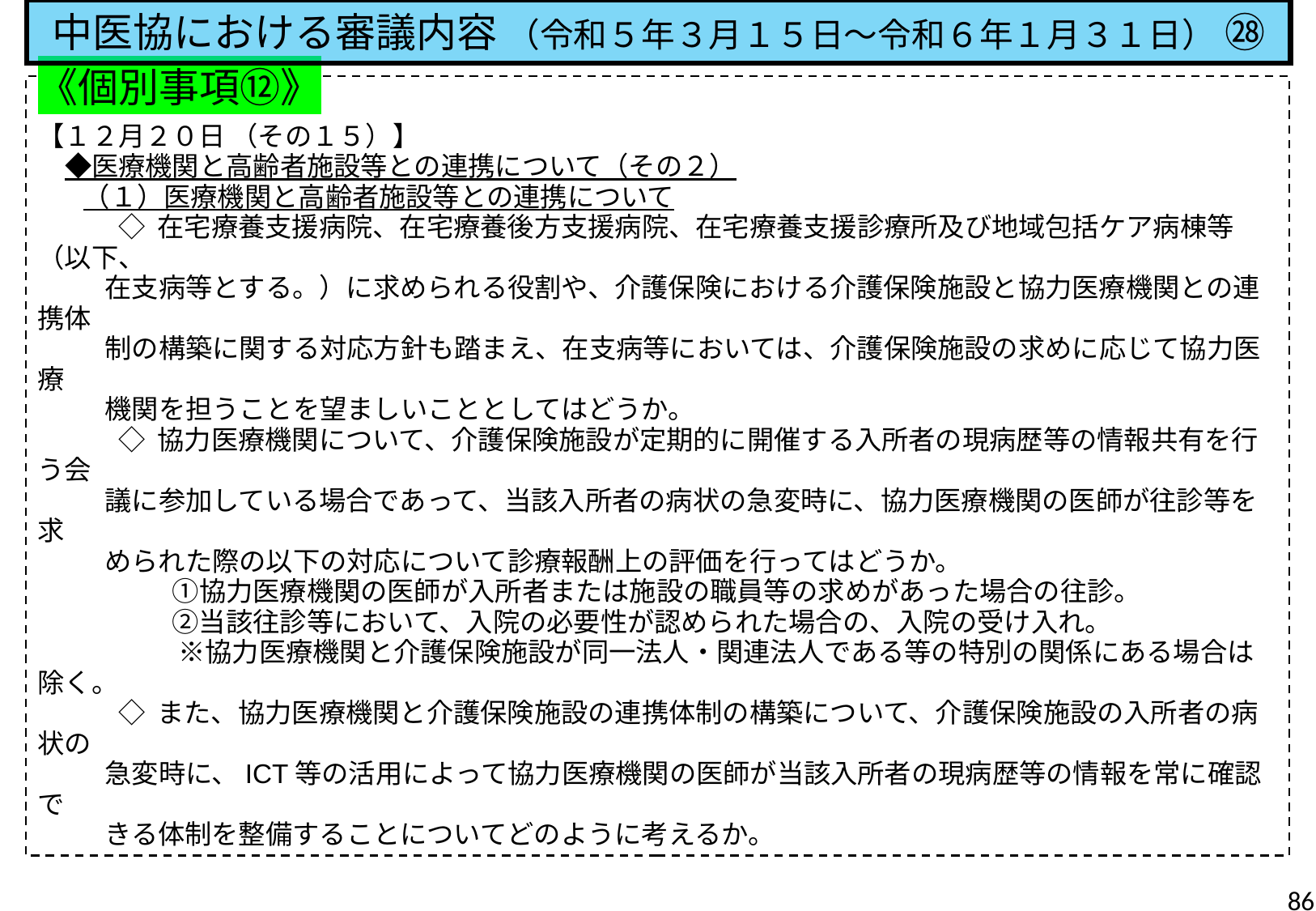

中医協における審議内容 （令和５年３月１５日～令和６年１月３１日） ㉘
《個別事項⑫》
【１２月２０日 （その１５）】
　◆医療機関と高齢者施設等との連携について（その２）
 　 （１）医療機関と高齢者施設等との連携について
　　　◇  在宅療養支援病院、在宅療養後方支援病院、在宅療養支援診療所及び地域包括ケア病棟等（以下、
          在支病等とする。）に求められる役割や、介護保険における介護保険施設と協力医療機関との連携体
          制の構築に関する対応方針も踏まえ、在支病等においては、介護保険施設の求めに応じて協力医療
          機関を担うことを望ましいこととしてはどうか。
　　　◇  協力医療機関について、介護保険施設が定期的に開催する入所者の現病歴等の情報共有を行う会
          議に参加している場合であって、当該入所者の病状の急変時に、協力医療機関の医師が往診等を求
          められた際の以下の対応について診療報酬上の評価を行ってはどうか。
　　　　　①協力医療機関の医師が入所者または施設の職員等の求めがあった場合の往診。
　　　　　②当該往診等において、入院の必要性が認められた場合の、入院の受け入れ。
　　　　　 ※協力医療機関と介護保険施設が同一法人・関連法人である等の特別の関係にある場合は除く。
　　　◇  また、協力医療機関と介護保険施設の連携体制の構築について、介護保険施設の入所者の病状の
          急変時に、ICT等の活用によって協力医療機関の医師が当該入所者の現病歴等の情報を常に確認で
          きる体制を整備することについてどのように考えるか。
86